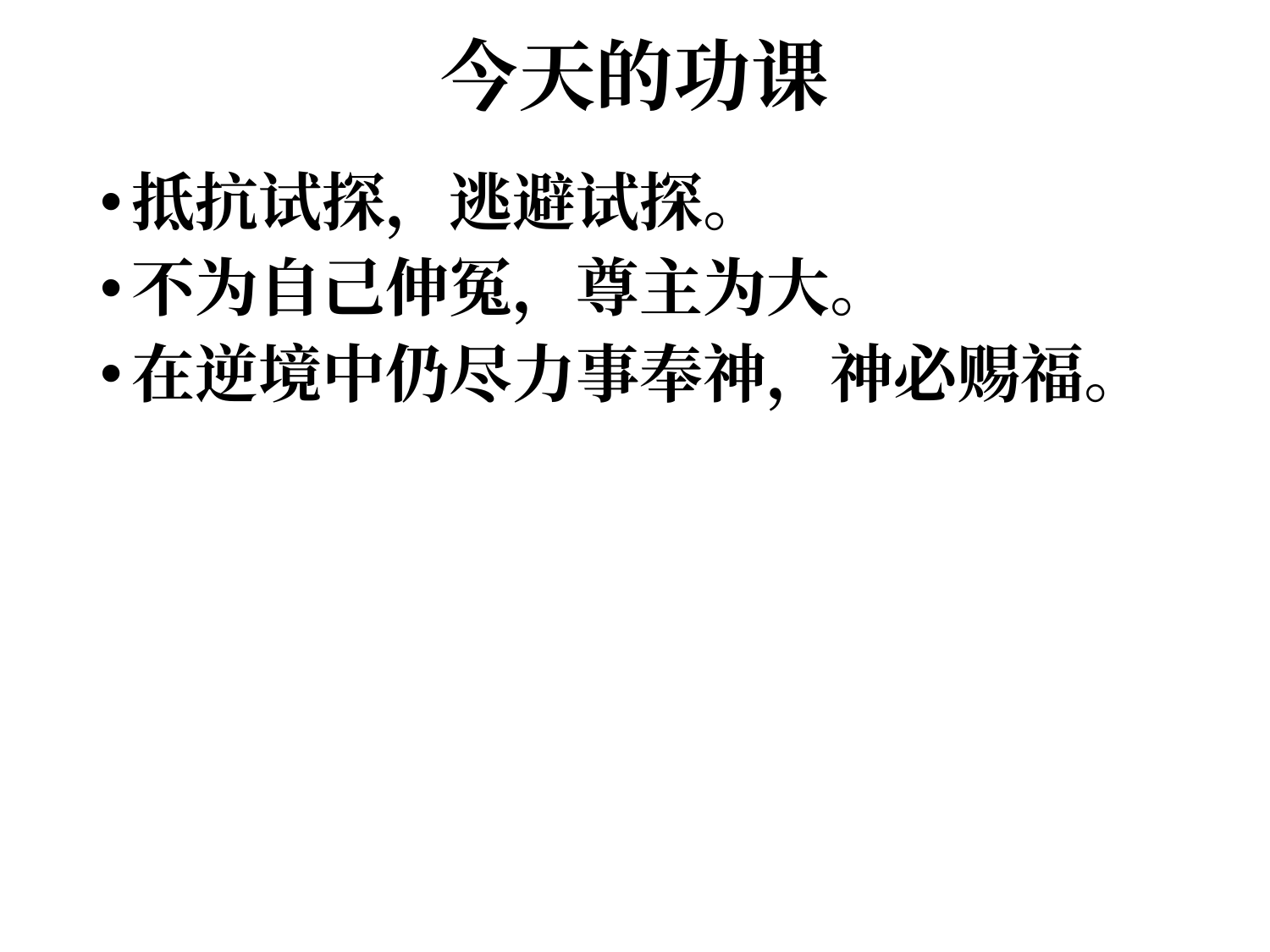

# 今天的功课
抵抗试探，逃避试探。
不为自己伸冤，尊主为大。
在逆境中仍尽力事奉神，神必赐福。